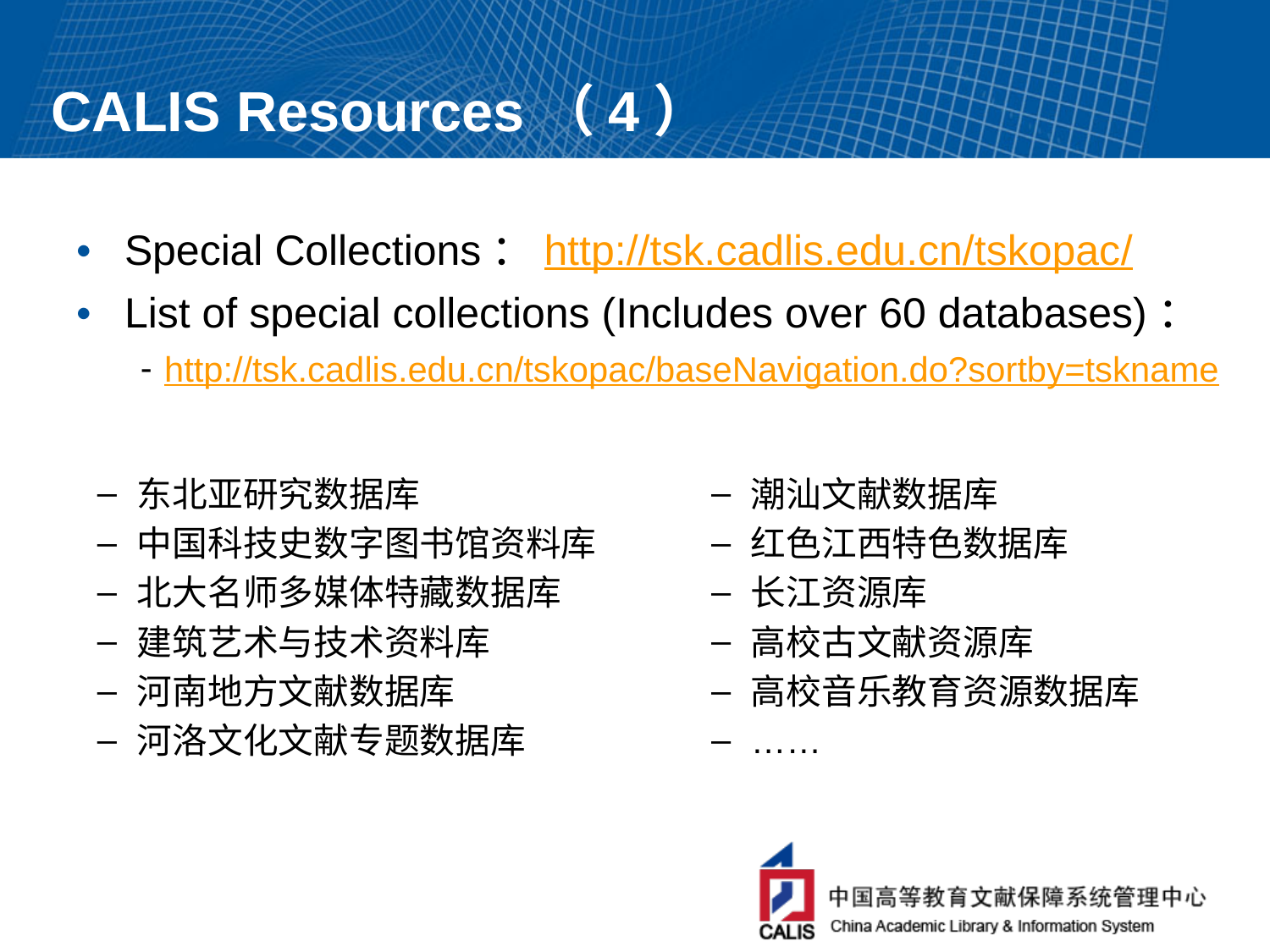

# CALIS Resources（4）
Special Collections：http://tsk.cadlis.edu.cn/tskopac/
List of special collections (Includes over 60 databases)：
http://tsk.cadlis.edu.cn/tskopac/baseNavigation.do?sortby=tskname
东北亚研究数据库
中国科技史数字图书馆资料库
北大名师多媒体特藏数据库
建筑艺术与技术资料库
河南地方文献数据库
河洛文化文献专题数据库
潮汕文献数据库
红色江西特色数据库
长江资源库
高校古文献资源库
高校音乐教育资源数据库
……